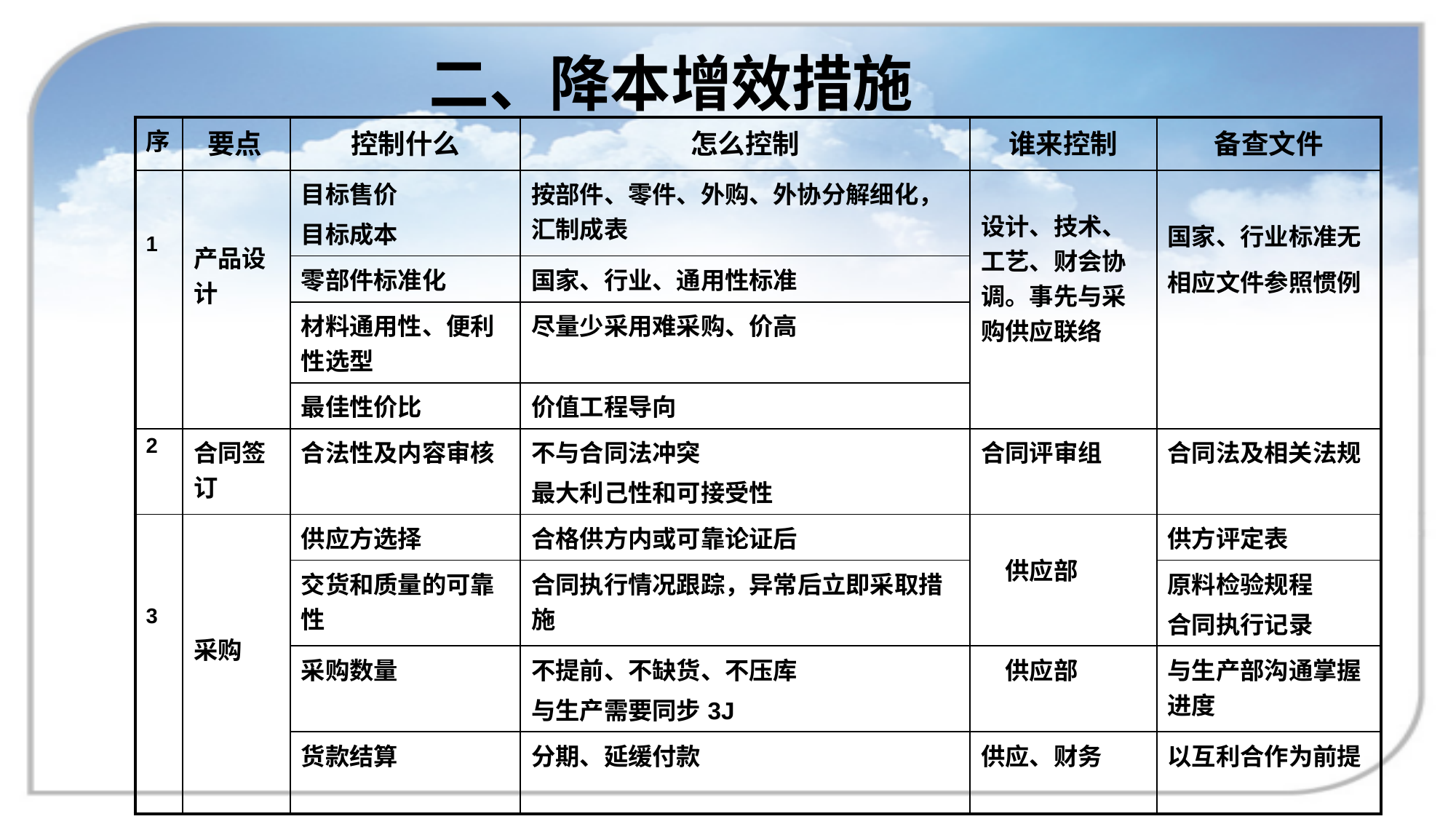

二、降本增效措施
| 序 | 要点 | 控制什么 | 怎么控制 | 谁来控制 | 备查文件 |
| --- | --- | --- | --- | --- | --- |
| 1 | 产品设计 | 目标售价 目标成本 | 按部件、零件、外购、外协分解细化，汇制成表 | 设计、技术、工艺、财会协调。事先与采购供应联络 | 国家、行业标准无相应文件参照惯例 |
|  |  | 零部件标准化 | 国家、行业、通用性标准 |  |  |
|  |  | 材料通用性、便利性选型 | 尽量少采用难采购、价高 |  |  |
|  |  | 最佳性价比 | 价值工程导向 |  |  |
| 2 | 合同签订 | 合法性及内容审核 | 不与合同法冲突 最大利己性和可接受性 | 合同评审组 | 合同法及相关法规 |
| 3 | 采购 | 供应方选择 | 合格供方内或可靠论证后 | 供应部 | 供方评定表 |
|  |  | 交货和质量的可靠性 | 合同执行情况跟踪，异常后立即采取措施 |  | 原料检验规程 合同执行记录 |
|  |  | 采购数量 | 不提前、不缺货、不压库 与生产需要同步3J | 供应部 | 与生产部沟通掌握进度 |
|  |  | 货款结算 | 分期、延缓付款 | 供应、财务 | 以互利合作为前提 |